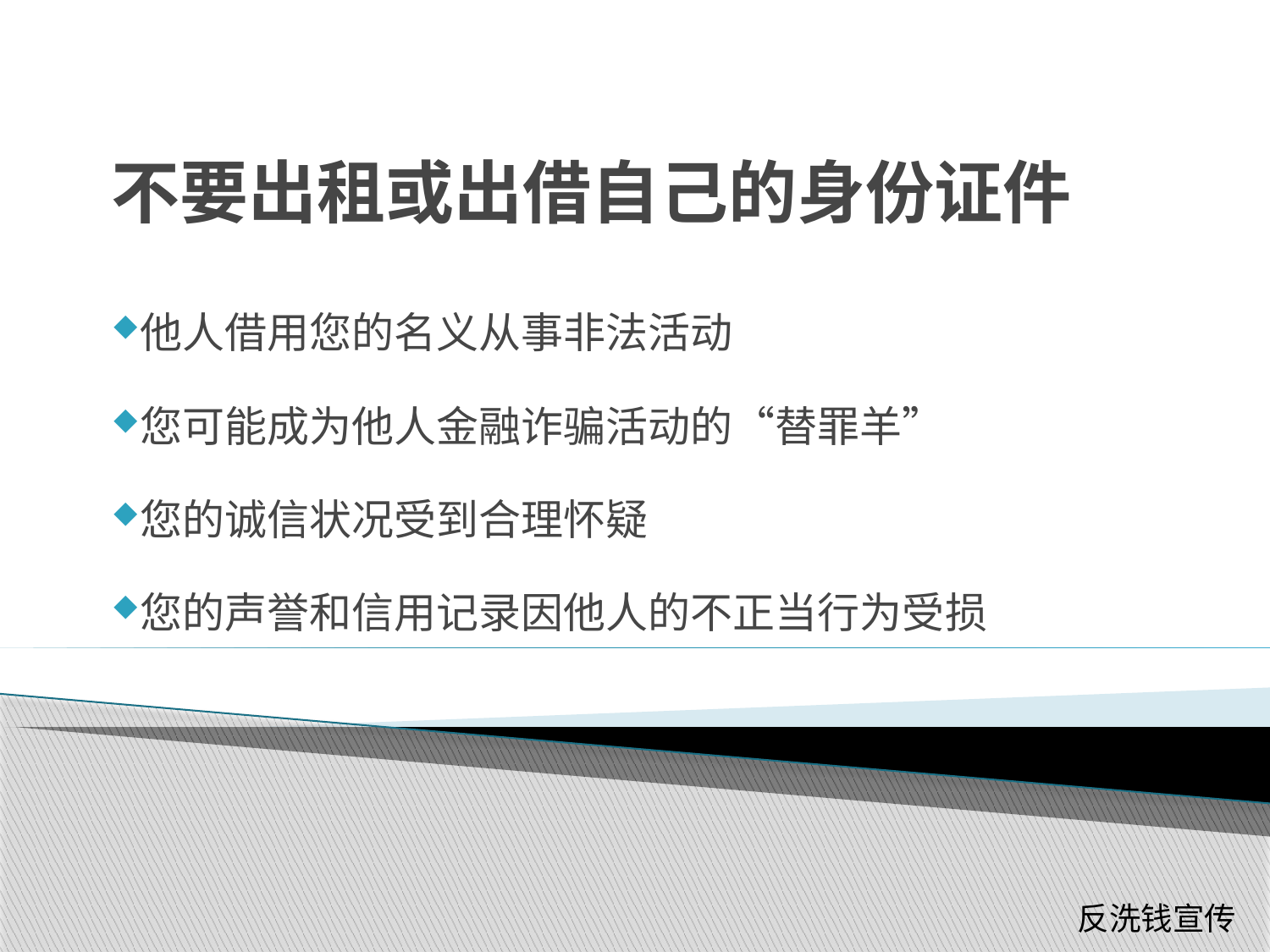

# 不要出租或出借自己的身份证件
他人借用您的名义从事非法活动
您可能成为他人金融诈骗活动的“替罪羊”
您的诚信状况受到合理怀疑
您的声誉和信用记录因他人的不正当行为受损
反洗钱宣传